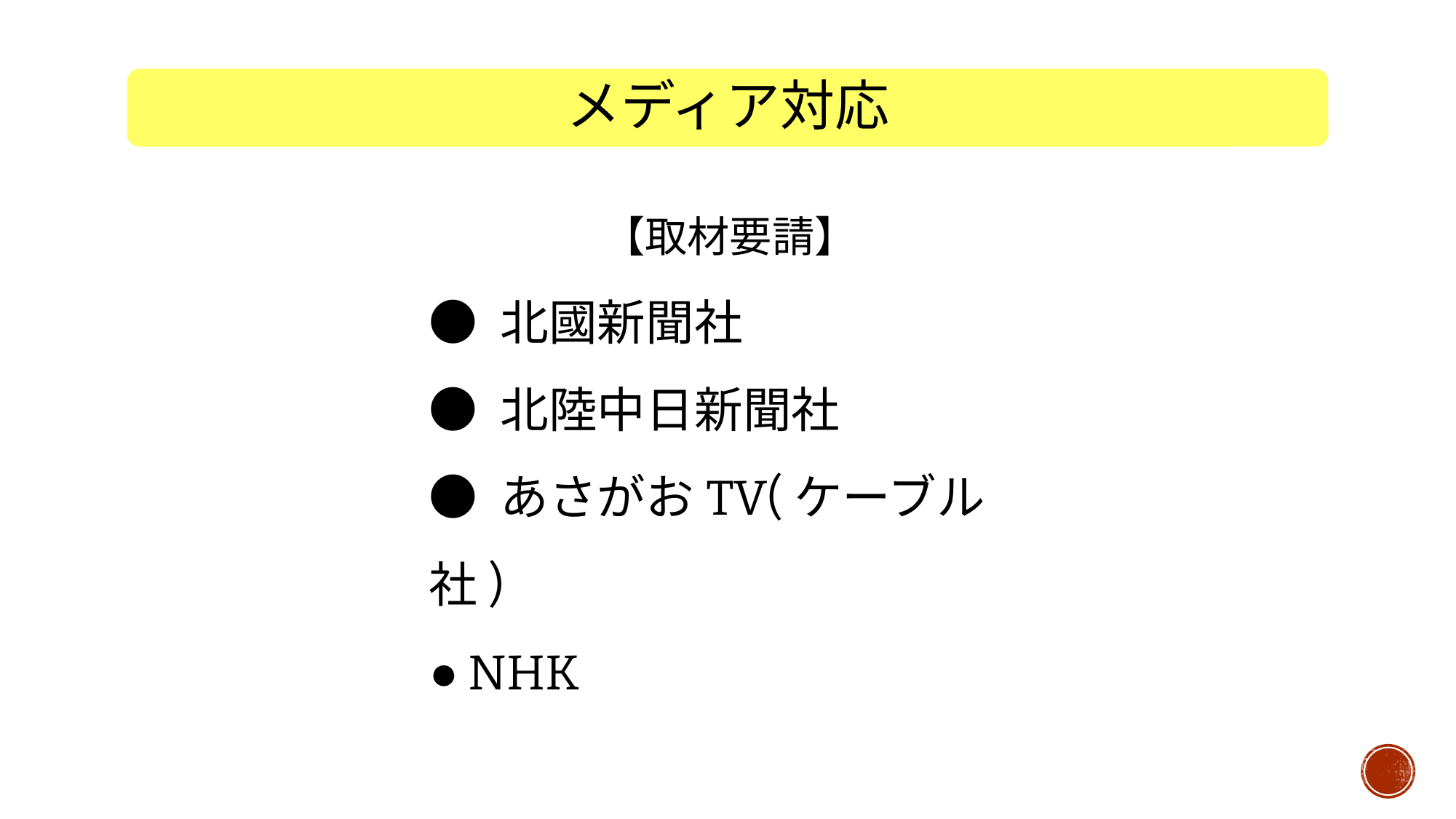

# メディア対応

【取材要請】
● 北國新聞社
● 北陸中日新聞社
● あさがおTV(ケーブル社)
● NHK